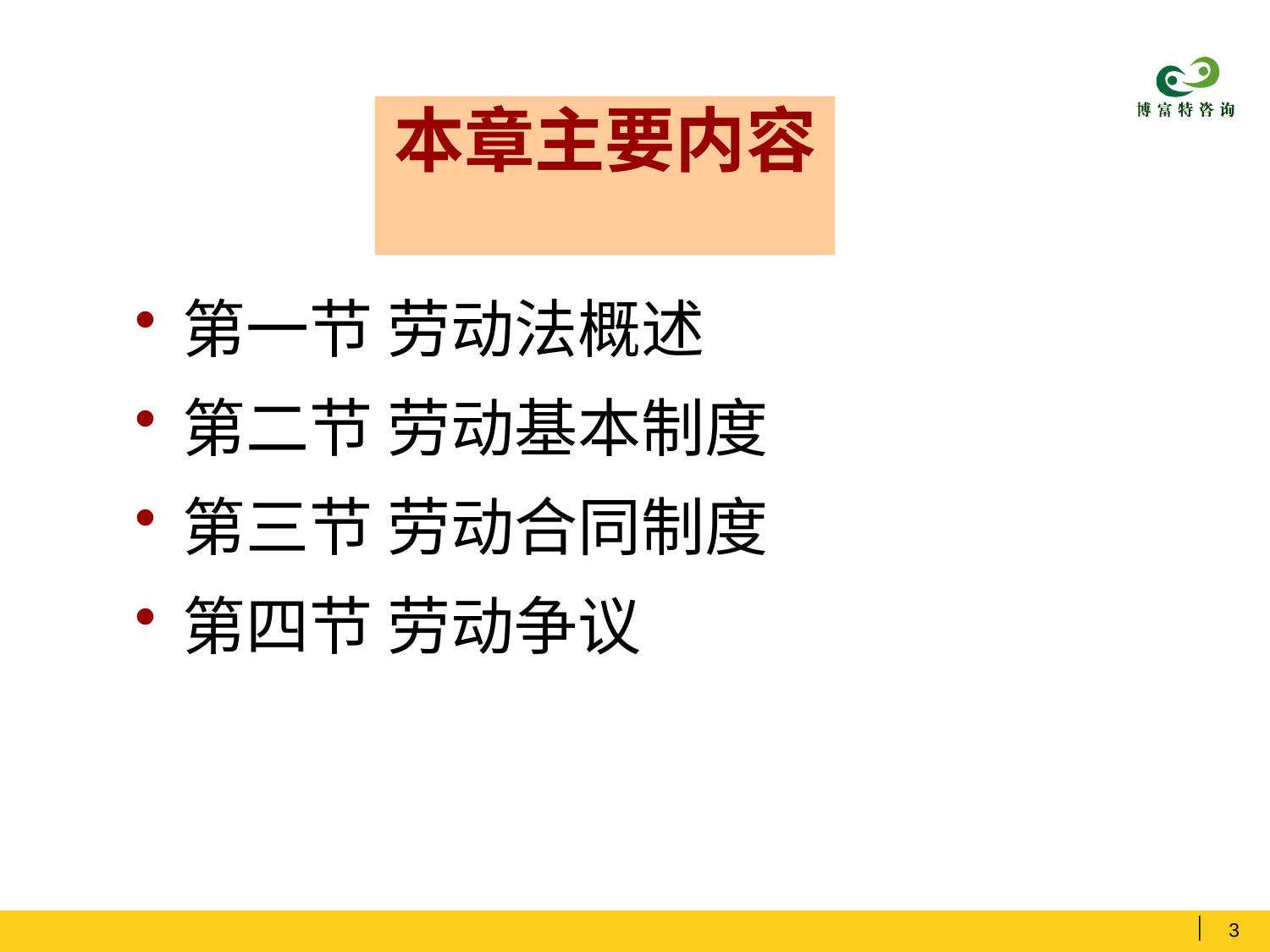

# 本章主要内容
第一节 劳动法概述
第二节 劳动基本制度
第三节 劳动合同制度
第四节 劳动争议